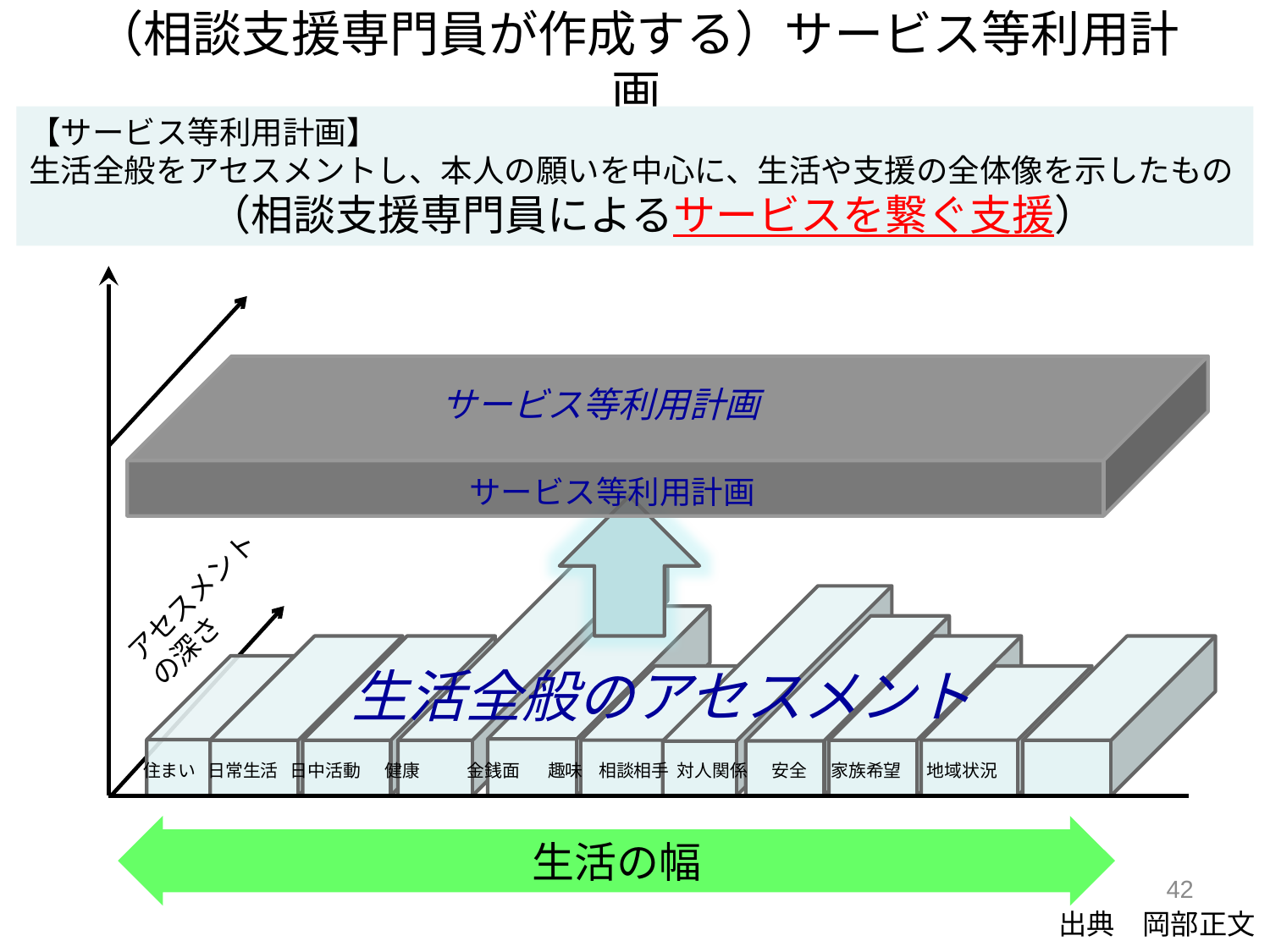

# （相談支援専門員が作成する）サービス等利用計画
【サービス等利用計画】
生活全般をアセスメントし、本人の願いを中心に、生活や支援の全体像を示したもの
　（相談支援専門員によるサービスを繋ぐ支援）

サービス等利用計画
サービス等利用計画

アセスメントの深さ

生活全般のアセスメント

  住まい   日常生活   日中活動      健康　   　金銭面       趣味    相談相手  対人関係      安全      家族希望　  地域状況
生活の幅
42
出典　岡部正文